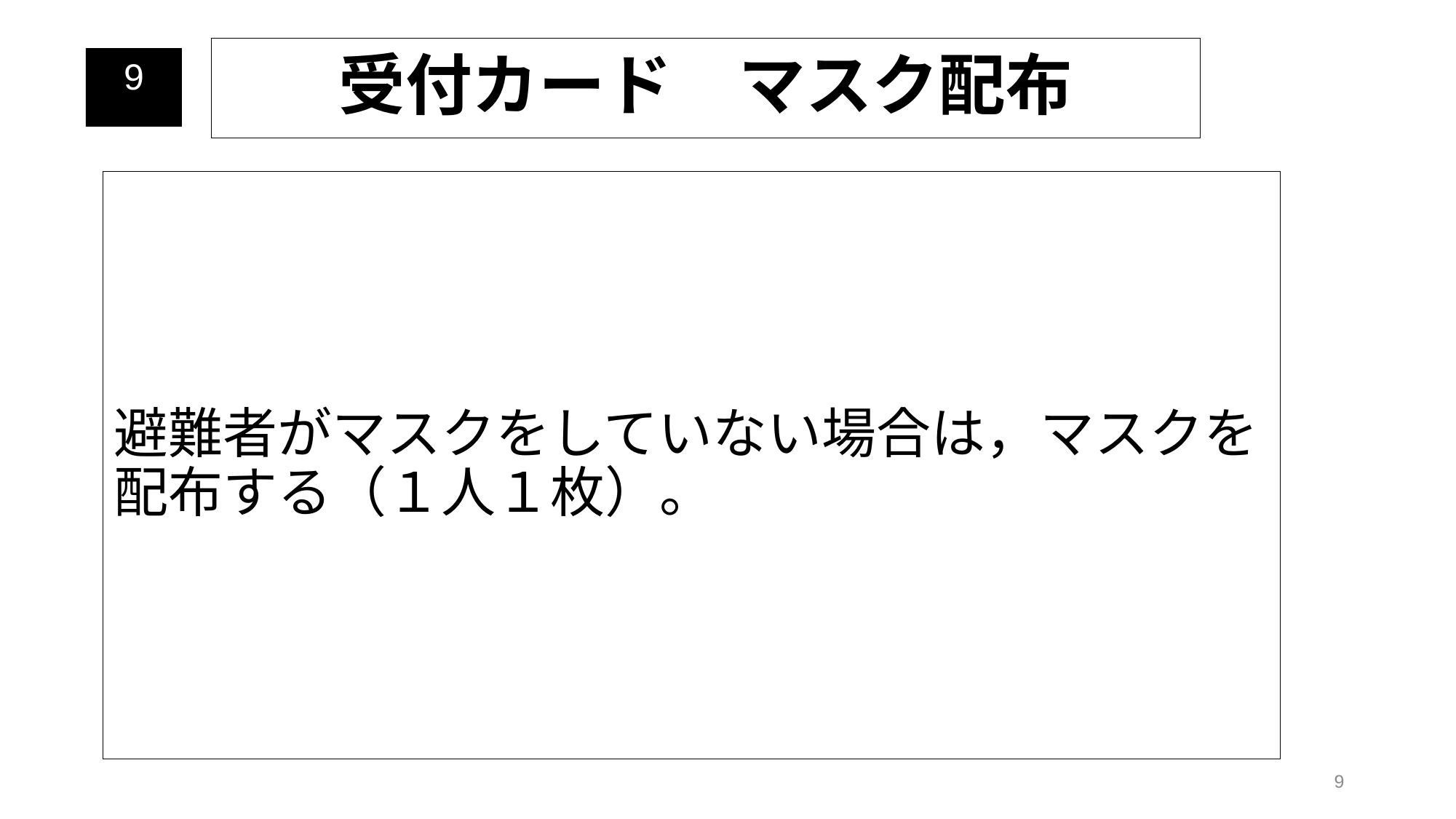

受付カード　マスク配布
9
避難者がマスクをしていない場合は，マスクを配布する（１人１枚）。

9